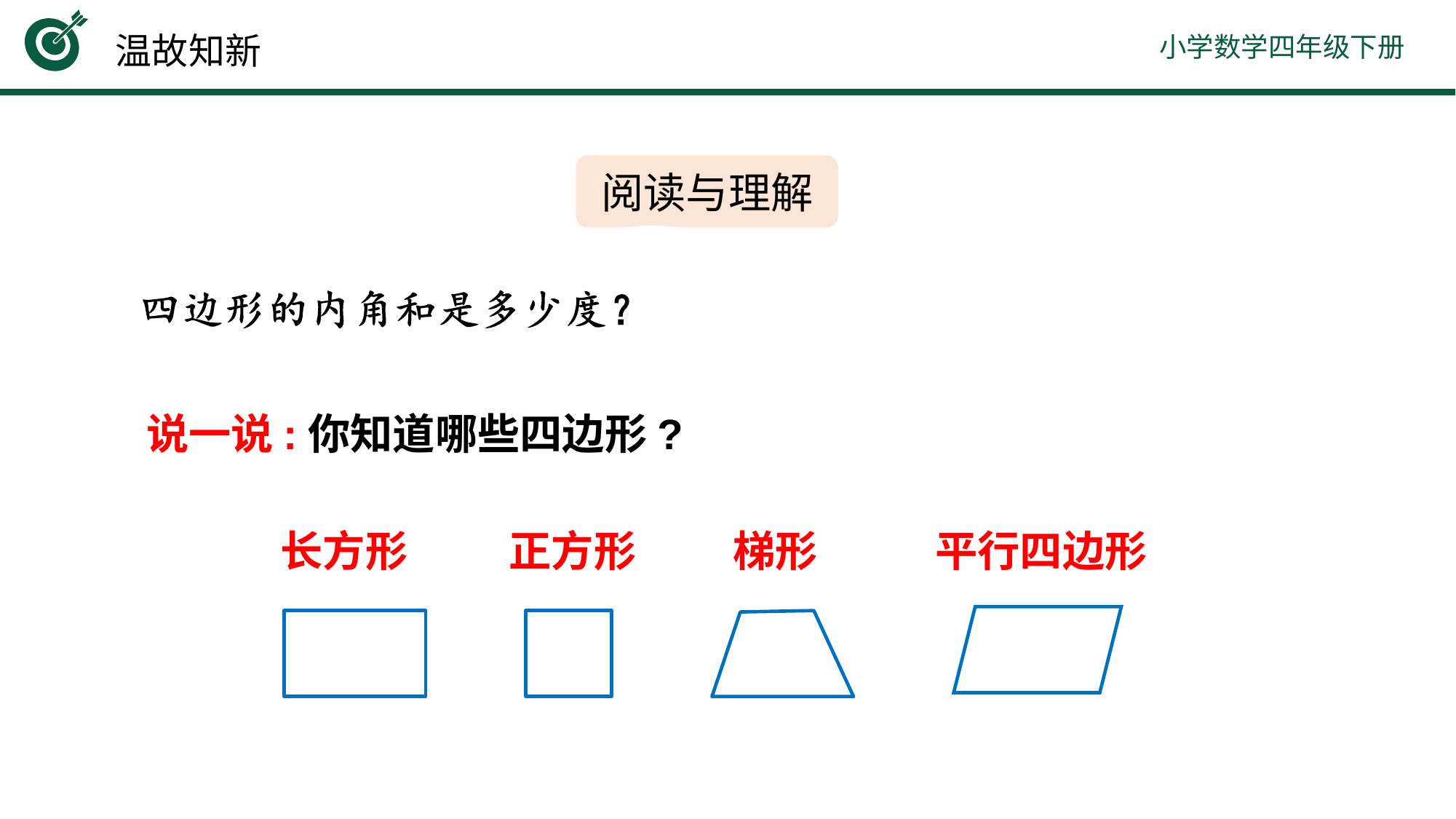

温故知新
阅读与理解

说一说:你知道哪些四边形?
长方形
正方形
梯形
平行四边形